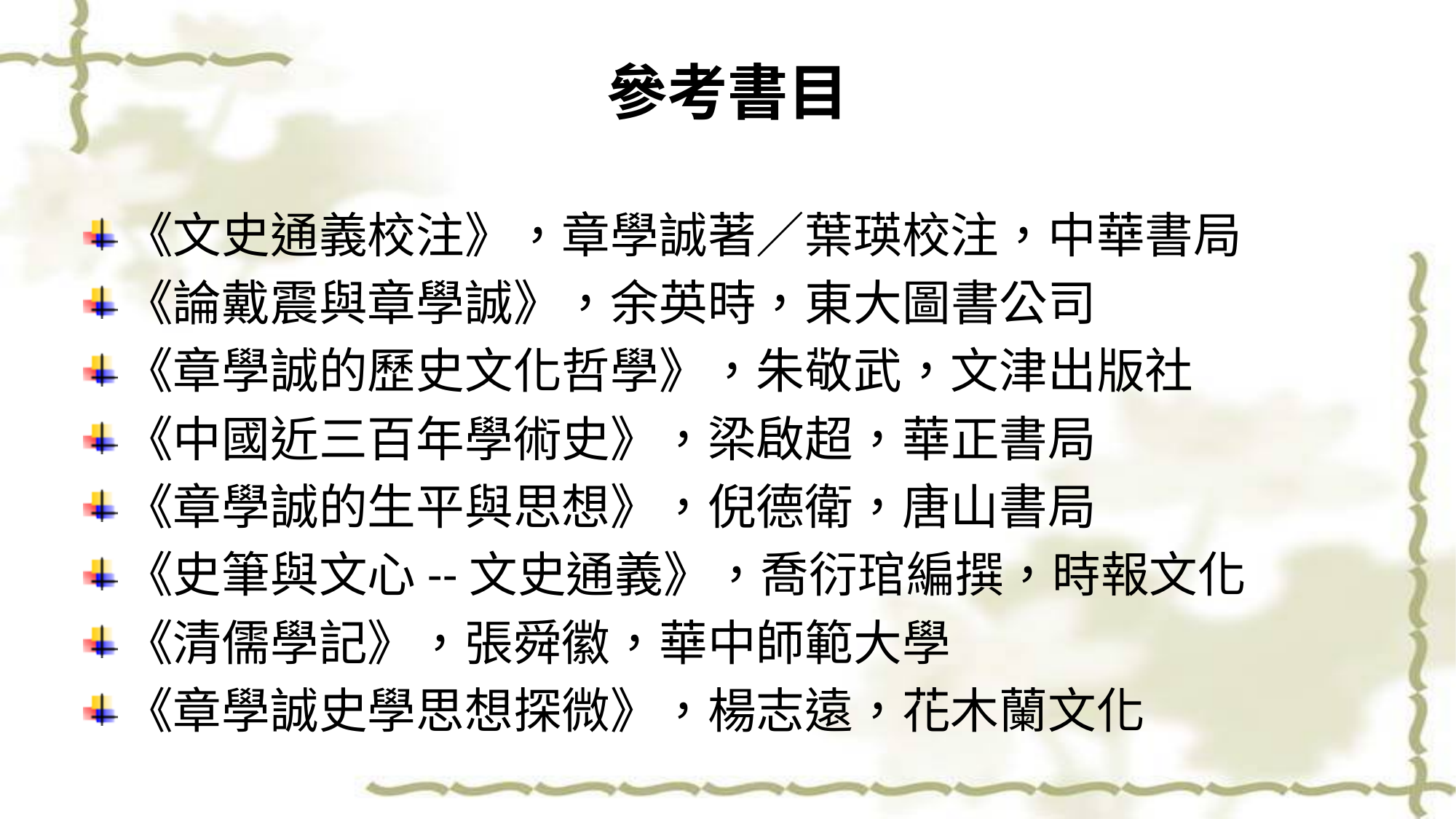

參考書目

《文史通義校注》，章學誠著／葉瑛校注，中華書局
《論戴震與章學誠》，余英時，東大圖書公司
《章學誠的歷史文化哲學》，朱敬武，文津出版社
《中國近三百年學術史》，梁啟超，華正書局
《章學誠的生平與思想》，倪德衛，唐山書局
《史筆與文心--文史通義》，喬衍琯編撰，時報文化
《清儒學記》，張舜徽，華中師範大學
《章學誠史學思想探微》，楊志遠，花木蘭文化